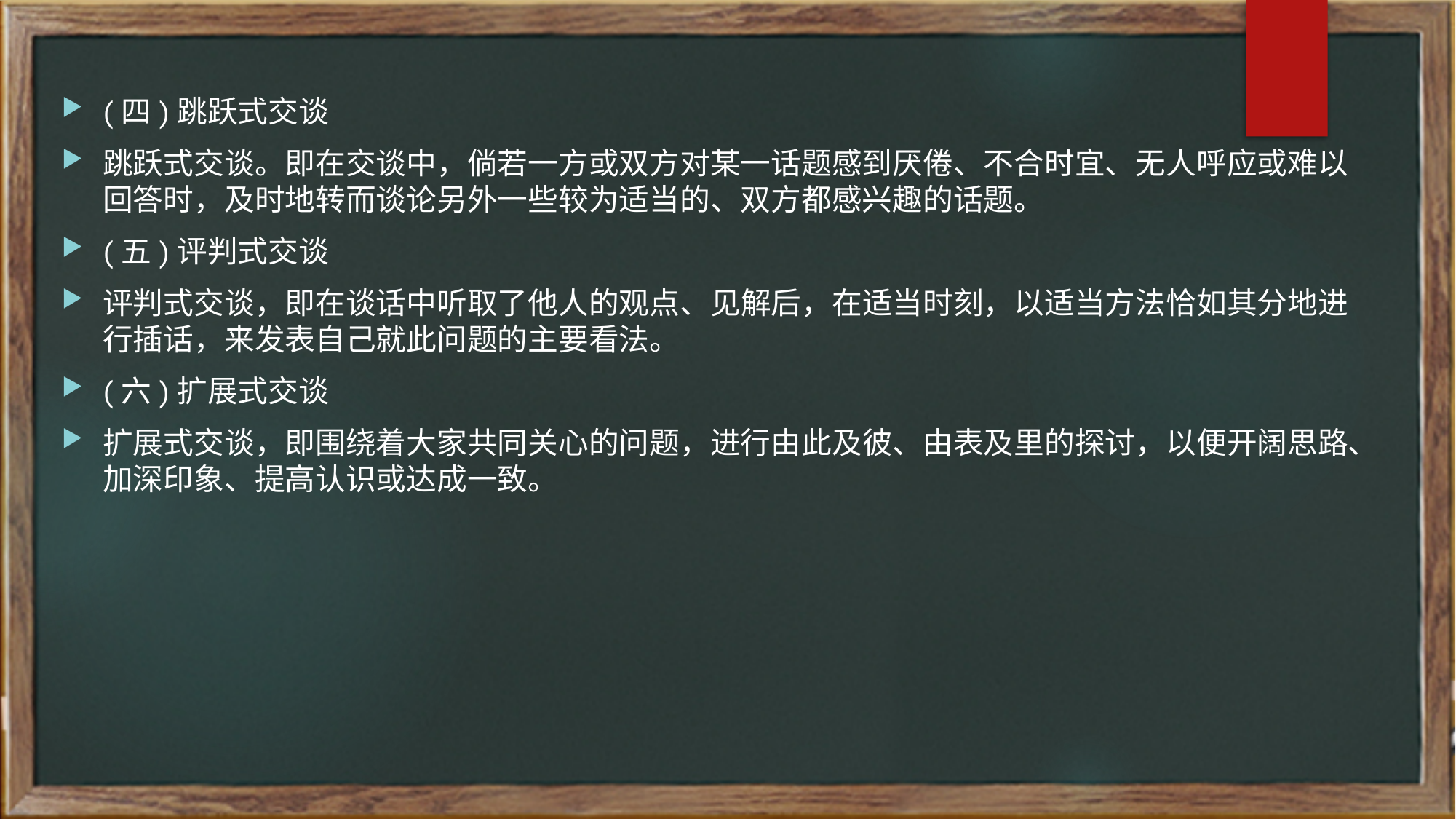

(四)跳跃式交谈
跳跃式交谈。即在交谈中，倘若一方或双方对某一话题感到厌倦、不合时宜、无人呼应或难以回答时，及时地转而谈论另外一些较为适当的、双方都感兴趣的话题。
(五)评判式交谈
评判式交谈，即在谈话中听取了他人的观点、见解后，在适当时刻，以适当方法恰如其分地进行插话，来发表自己就此问题的主要看法。
(六)扩展式交谈
扩展式交谈，即围绕着大家共同关心的问题，进行由此及彼、由表及里的探讨，以便开阔思路、加深印象、提高认识或达成一致。